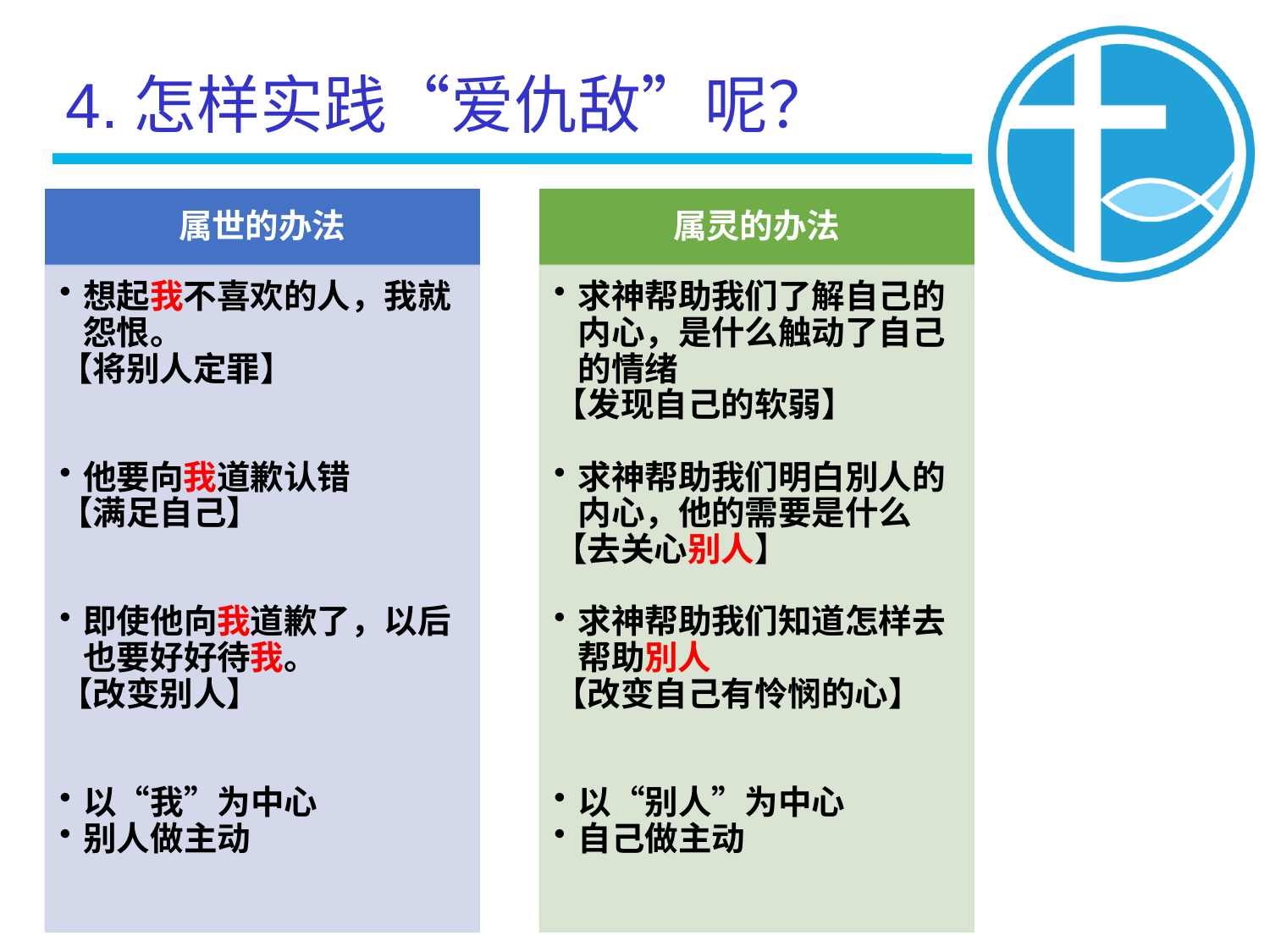

4.怎样实践“爱仇敌”呢？
属世的办法
想起我不喜欢的人，我就怨恨。
【将别人定罪】

他要向我道歉认错
【满足自己】

即使他向我道歉了，以后也要好好待我。
【改变别人】

以“我”为中心
别人做主动
属灵的办法
求神帮助我们了解自己的内心，是什么触动了自己的情绪
【发现自己的软弱】

求神帮助我们明白別人的内心，他的需要是什么
【去关心别人】

求神帮助我们知道怎样去帮助別人
【改变自己有怜悯的心】

以“别人”为中心
自己做主动